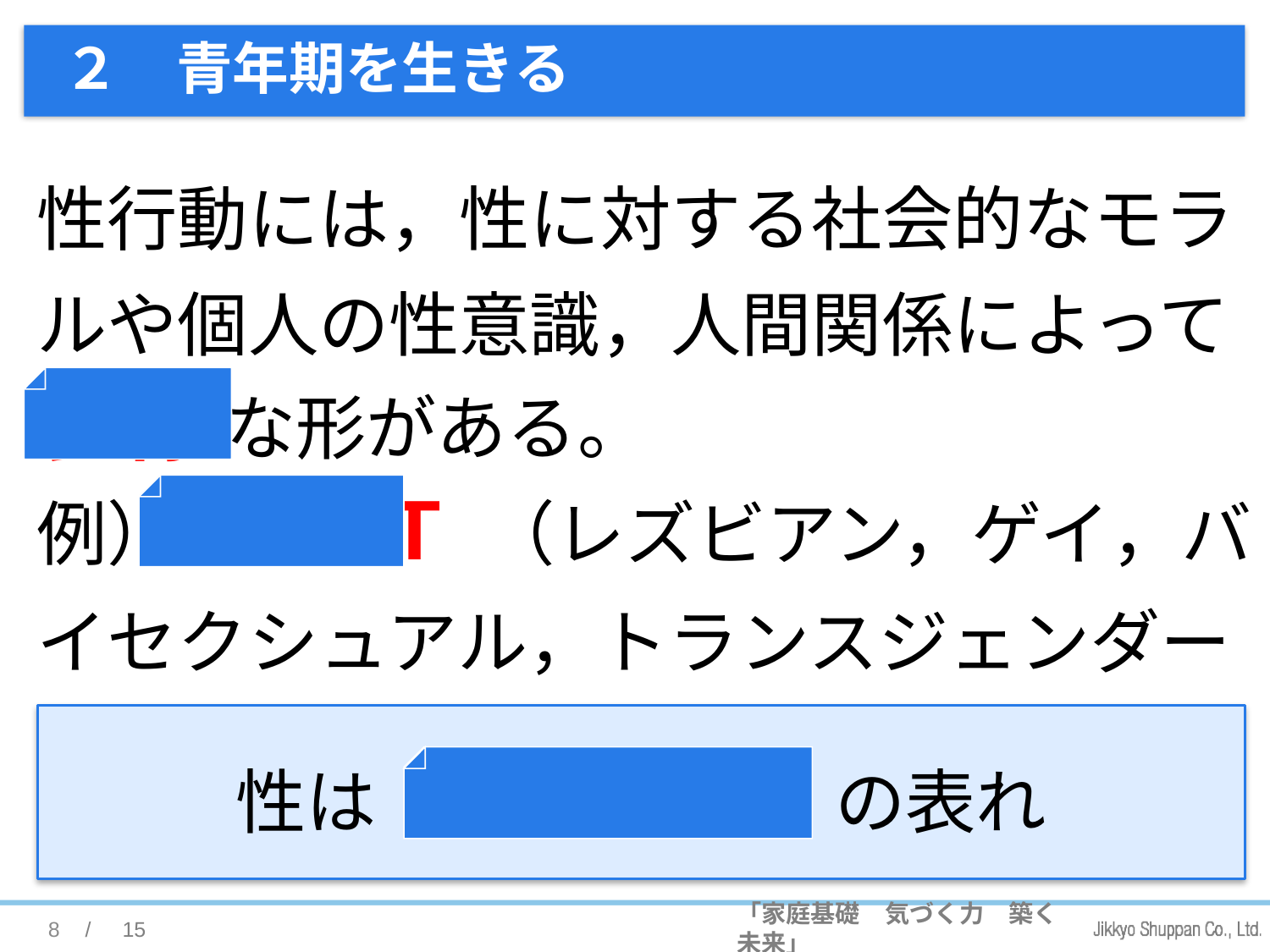

# ２　青年期を生きる
性行動には，性に対する社会的なモラルや個人の性意識，人間関係によって
多様 な形がある。
例） LGBT （レズビアン，ゲイ，バイセクシュアル，トランスジェンダーの略称）

性は 自分らしさ の表れ

8